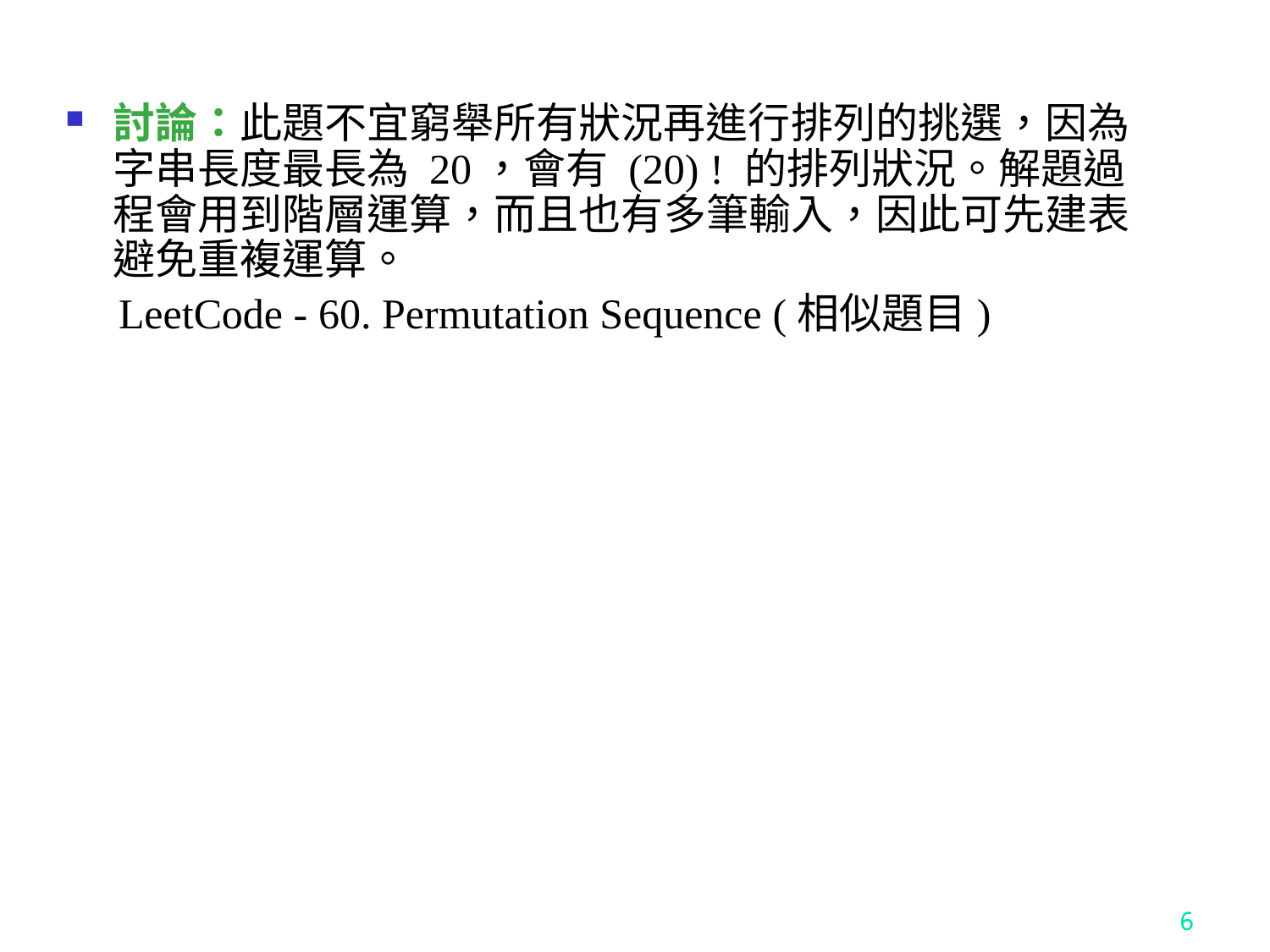

討論：此題不宜窮舉所有狀況再進行排列的挑選，因為字串長度最長為 20，會有 (20) ! 的排列狀況。解題過程會用到階層運算，而且也有多筆輸入，因此可先建表避免重複運算。
     LeetCode - 60. Permutation Sequence (相似題目)
6